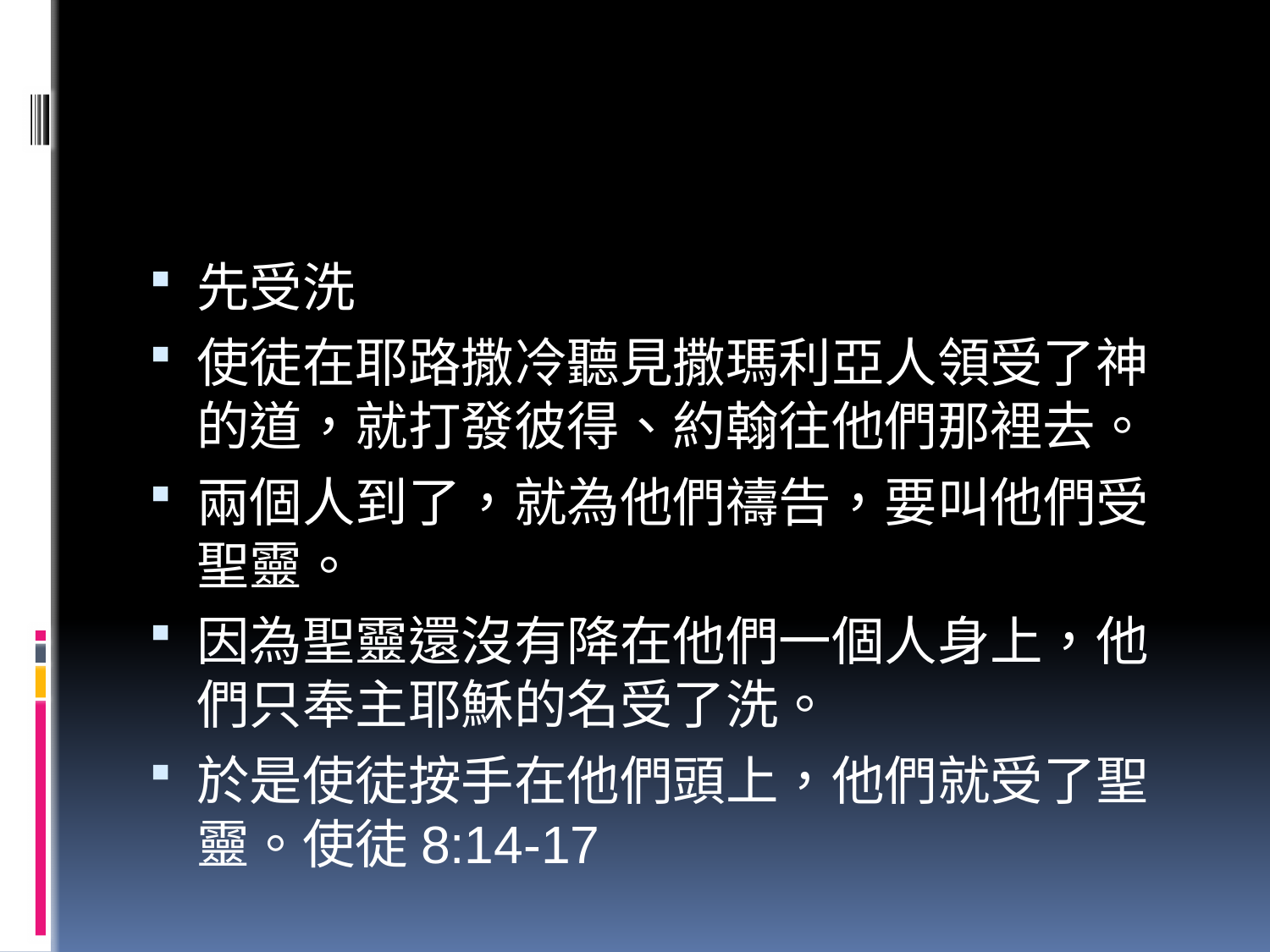

#
先受洗
使徒在耶路撒冷聽見撒瑪利亞人領受了神的道，就打發彼得、約翰往他們那裡去。
兩個人到了，就為他們禱告，要叫他們受聖靈。
因為聖靈還沒有降在他們一個人身上，他們只奉主耶穌的名受了洗。
於是使徒按手在他們頭上，他們就受了聖靈。使徒8:14-17